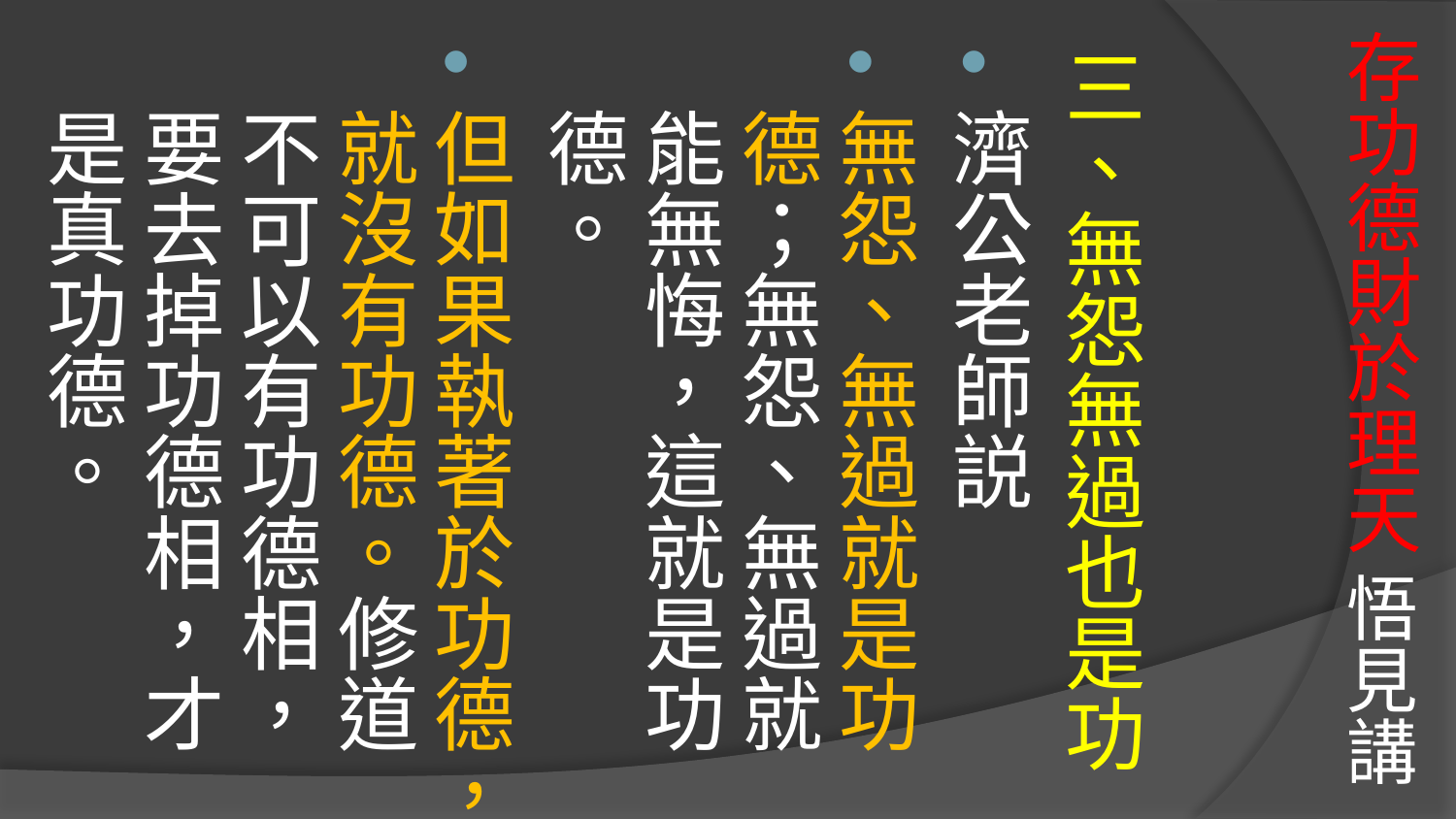

# 存功德財於理天 悟見講
三、無怨無過也是功
濟公老師説
無怨、無過就是功德；無怨、無過就能無悔，這就是功德。
但如果執著於功德，就沒有功德。修道不可以有功德相，要去掉功德相，才是真功德。